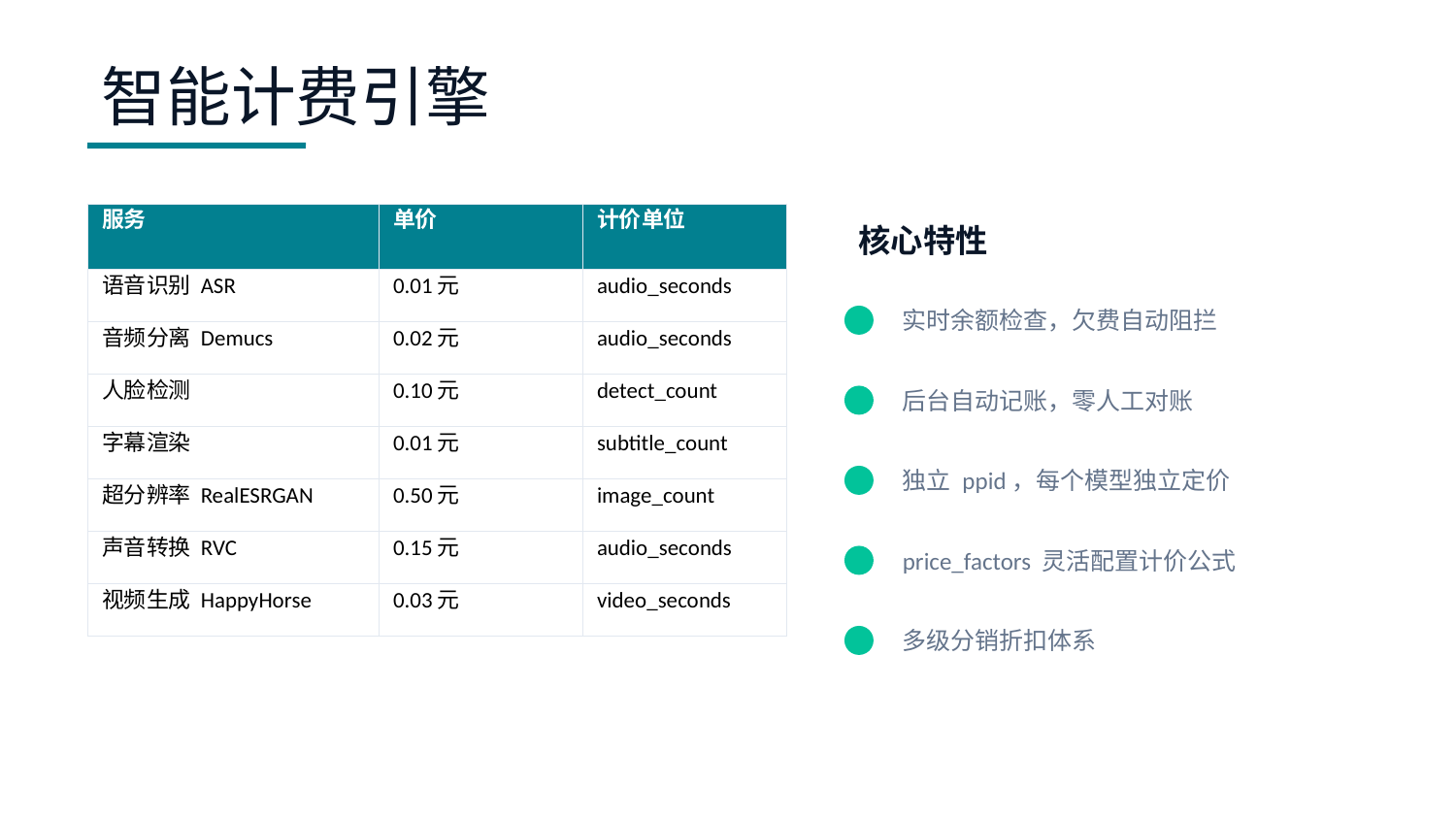

智能计费引擎

| 服务 | 单价 | 计价单位 |
| --- | --- | --- |
| 语音识别 ASR | 0.01元 | audio\_seconds |
| 音频分离 Demucs | 0.02元 | audio\_seconds |
| 人脸检测 | 0.10元 | detect\_count |
| 字幕渲染 | 0.01元 | subtitle\_count |
| 超分辨率 RealESRGAN | 0.50元 | image\_count |
| 声音转换 RVC | 0.15元 | audio\_seconds |
| 视频生成 HappyHorse | 0.03元 | video\_seconds |
核心特性
实时余额检查，欠费自动阻拦

后台自动记账，零人工对账

独立 ppid，每个模型独立定价

price_factors 灵活配置计价公式

多级分销折扣体系